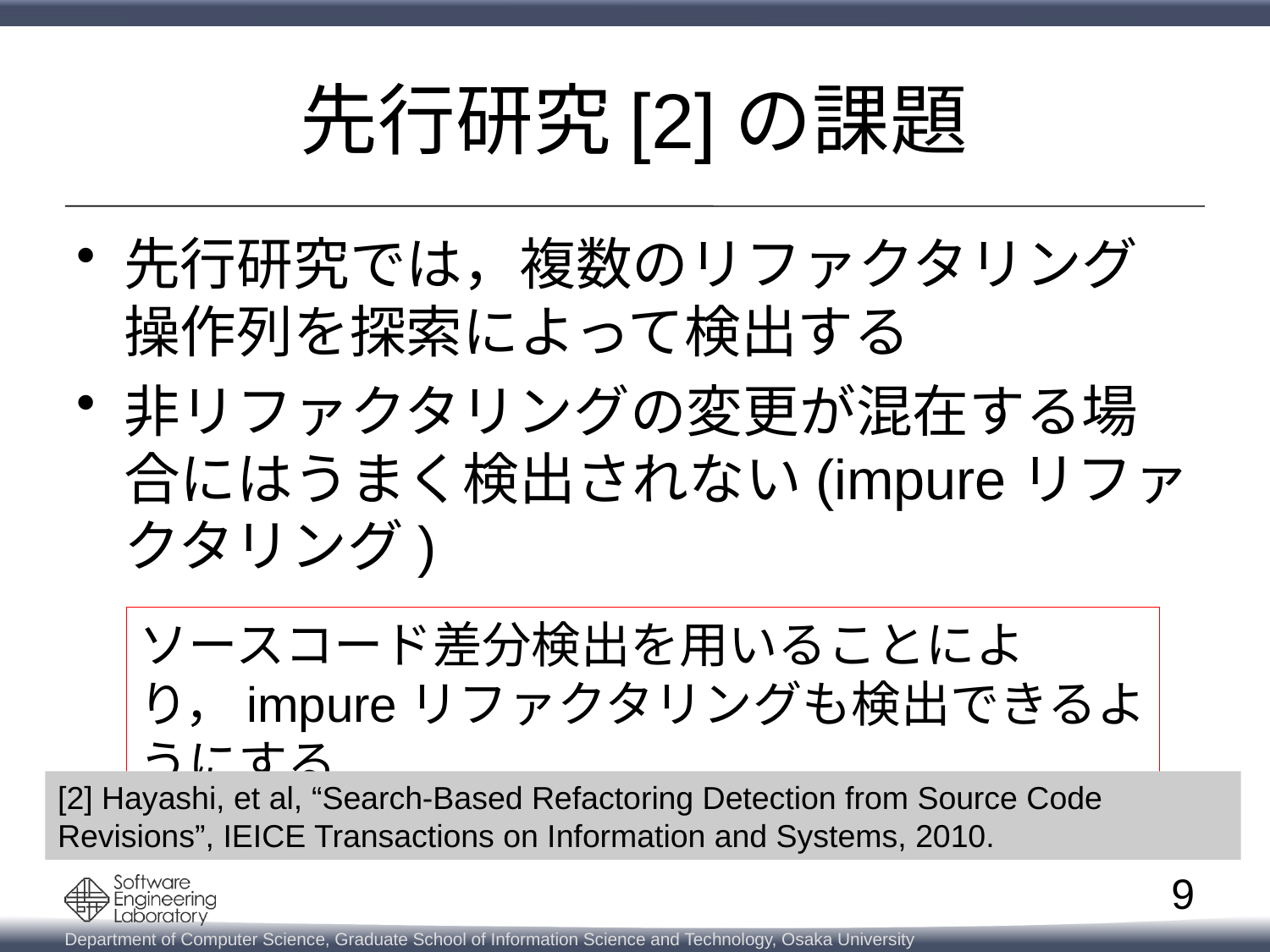

# 先行研究[2]の課題
先行研究では，複数のリファクタリング操作列を探索によって検出する
非リファクタリングの変更が混在する場合にはうまく検出されない(impureリファクタリング)
ソースコード差分検出を用いることにより，impureリファクタリングも検出できるようにする
[2] Hayashi, et al, “Search-Based Refactoring Detection from Source Code Revisions”, IEICE Transactions on Information and Systems, 2010.
9